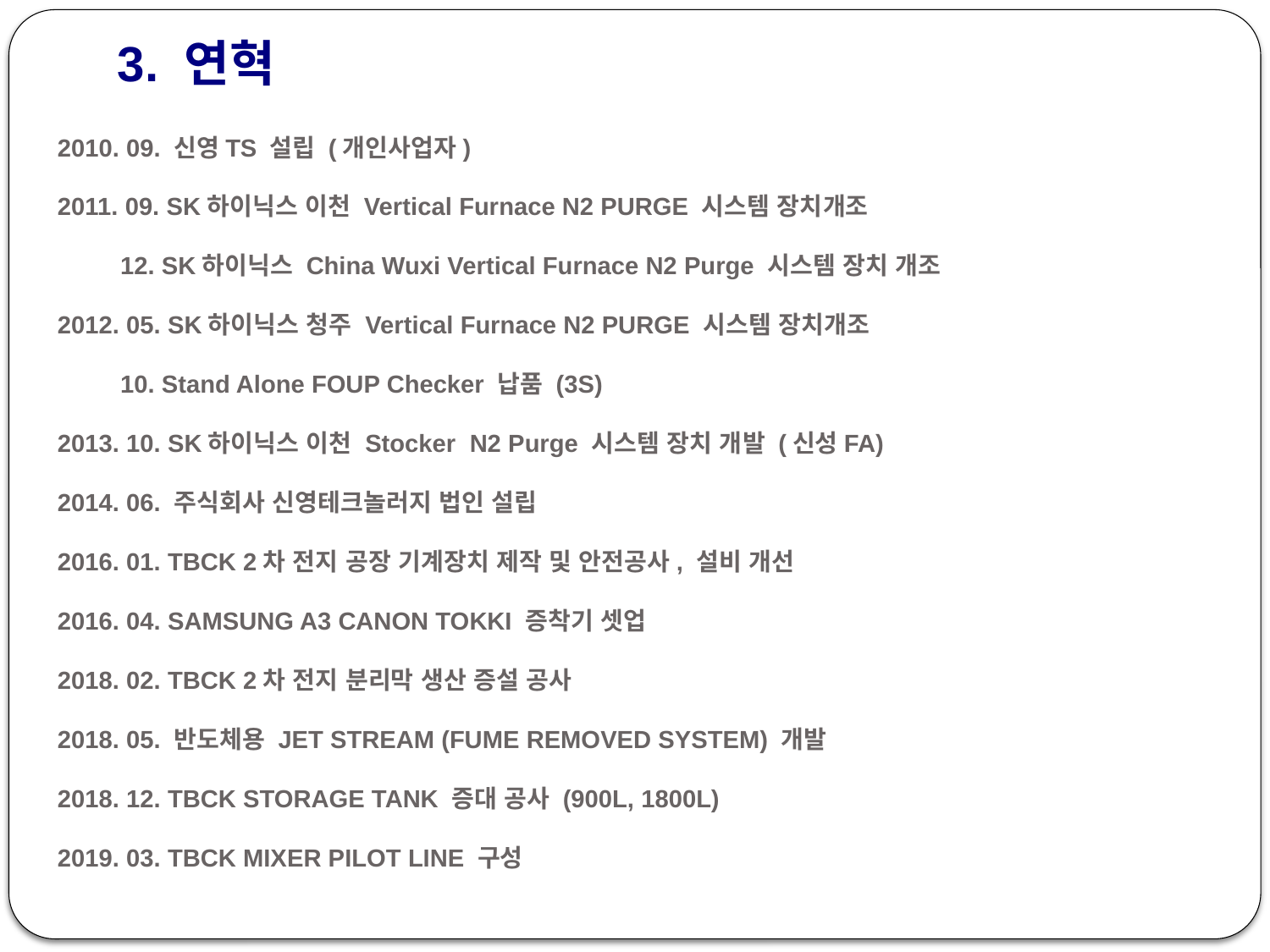

3. 연혁

2010. 09. 신영TS 설립 (개인사업자)
2011. 09. SK하이닉스 이천 Vertical Furnace N2 PURGE 시스템 장치개조
         12. SK하이닉스 China Wuxi Vertical Furnace N2 Purge 시스템 장치 개조
2012. 05. SK하이닉스 청주 Vertical Furnace N2 PURGE 시스템 장치개조
         10. Stand Alone FOUP Checker 납품 (3S)
2013. 10. SK하이닉스 이천 Stocker  N2 Purge 시스템 장치 개발 (신성FA)
2014. 06. 주식회사 신영테크놀러지 법인 설립
2016. 01. TBCK 2차 전지 공장 기계장치 제작 및 안전공사, 설비 개선
2016. 04. SAMSUNG A3 CANON TOKKI 증착기 셋업
2018. 02. TBCK 2차 전지 분리막 생산 증설 공사
2018. 05. 반도체용 JET STREAM (FUME REMOVED SYSTEM) 개발
2018. 12. TBCK STORAGE TANK 증대 공사 (900L, 1800L)
2019. 03. TBCK MIXER PILOT LINE 구성